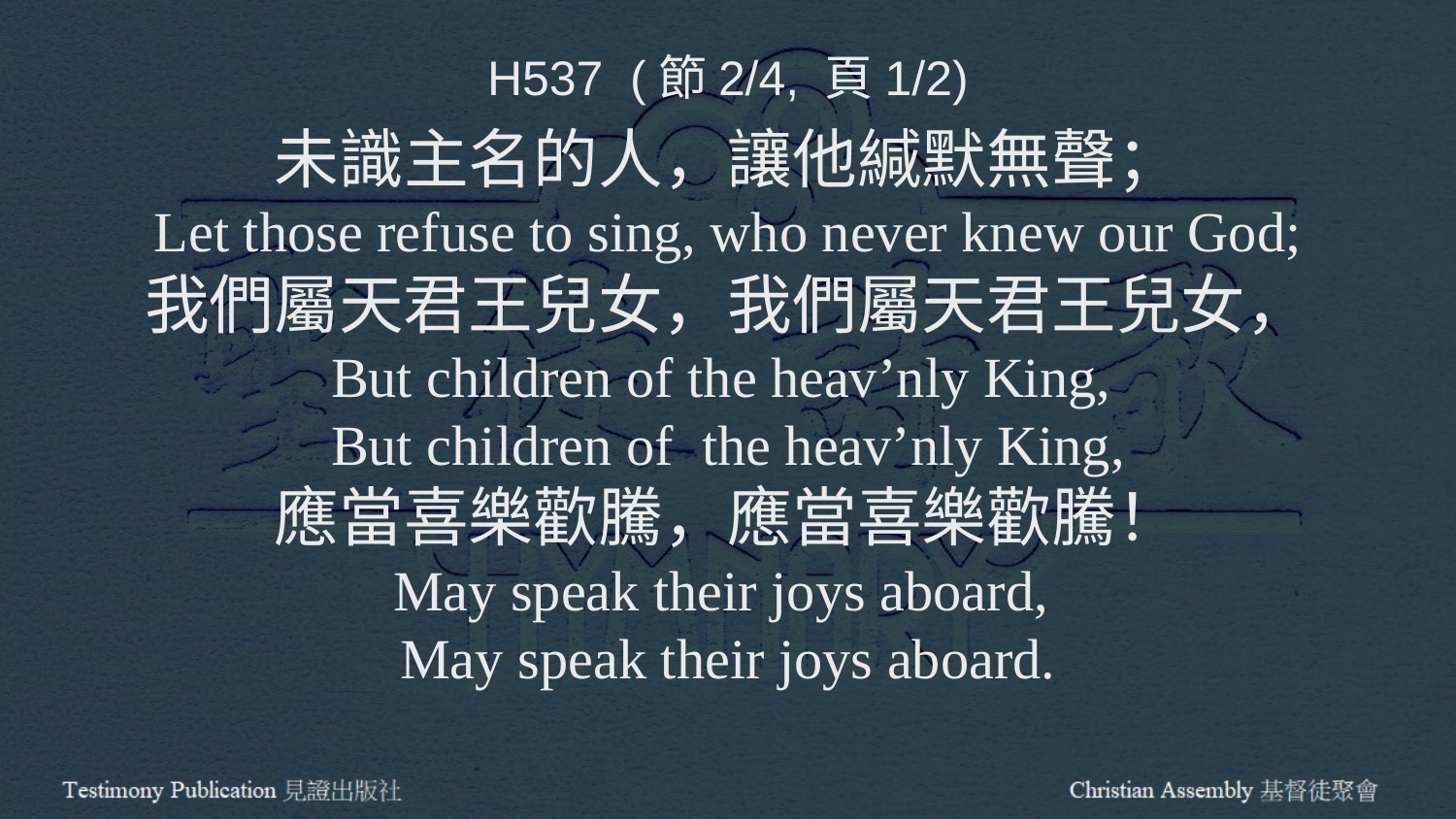

H537  (節2/4, 頁1/2)
未識主名的人，讓他緘默無聲；
Let those refuse to sing, who never knew our God;
我們屬天君王兒女，我們屬天君王兒女，
But children of the heav’nly King,
But children of  the heav’nly King,
應當喜樂歡騰，應當喜樂歡騰！
May speak their joys aboard,
May speak their joys aboard.